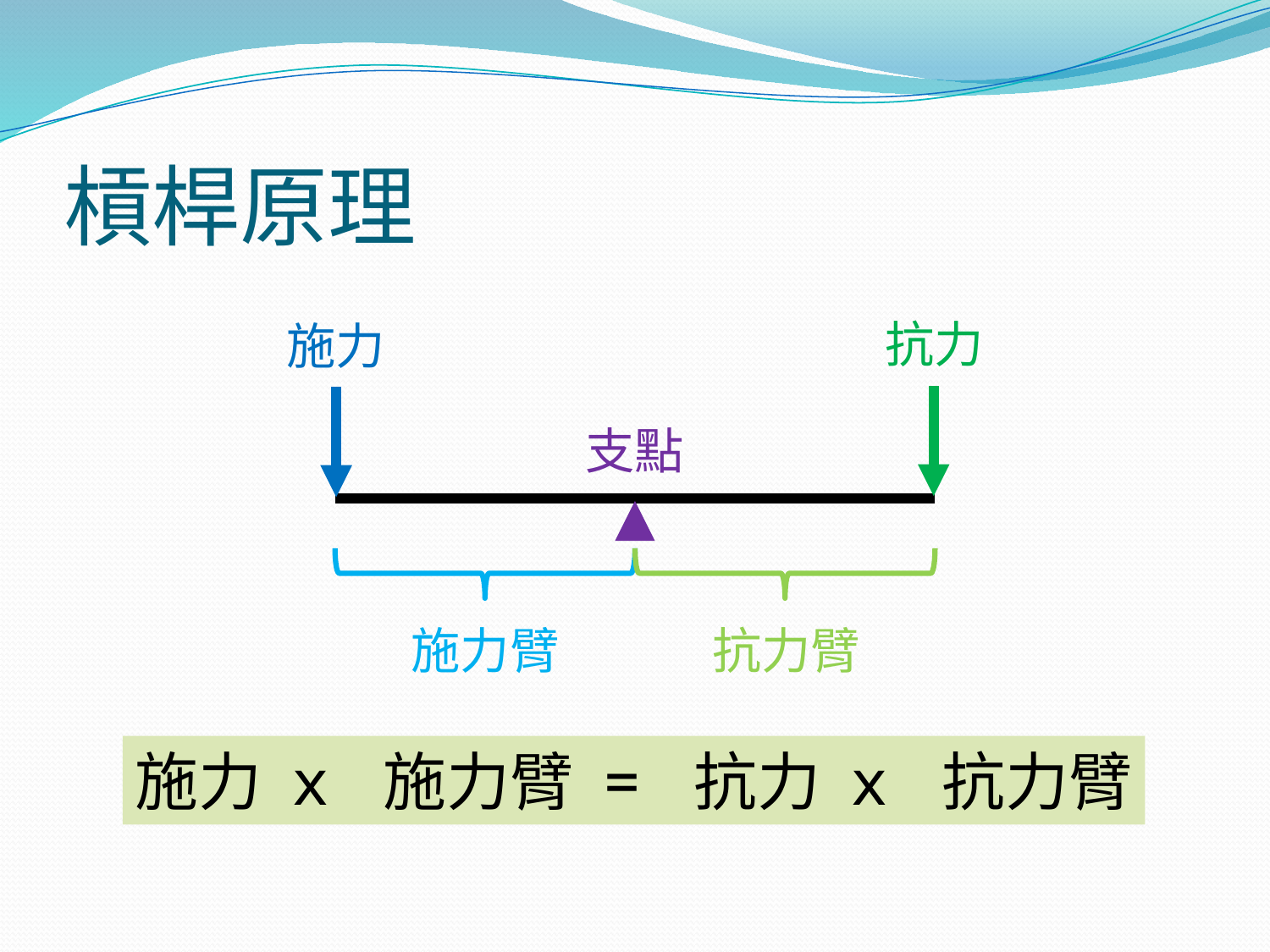

# 槓桿原理
抗力
施力
支點

施力臂
抗力臂
施力 x 施力臂 = 抗力 x 抗力臂